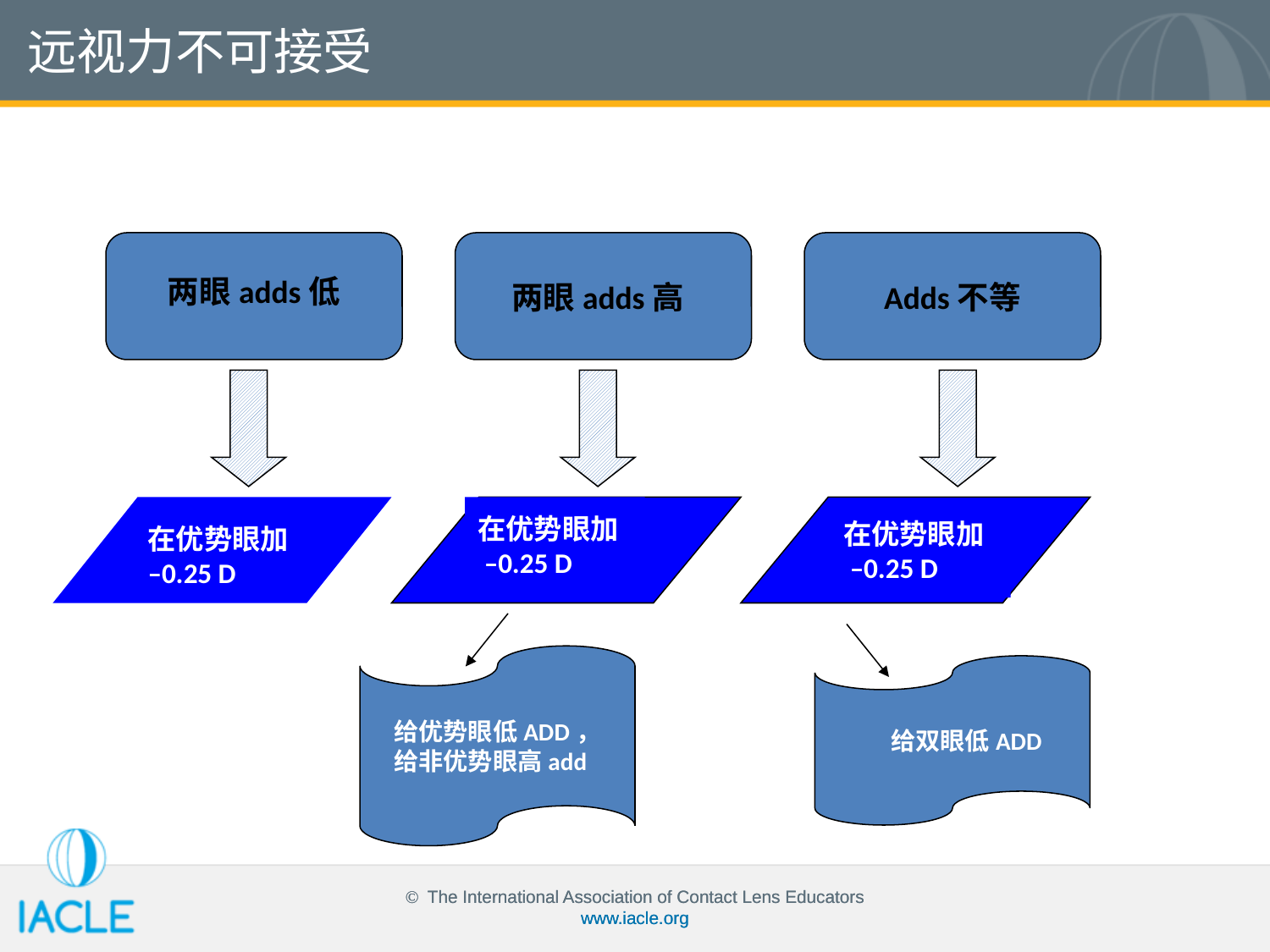

远视力不可接受

两眼adds低
两眼adds高
Adds不等

在优势眼加
 –0.25 D

在优势眼加
 –0.25 D
在优势眼加
–0.25 D

          给双眼低ADD
给优势眼低ADD，
给非优势眼高add